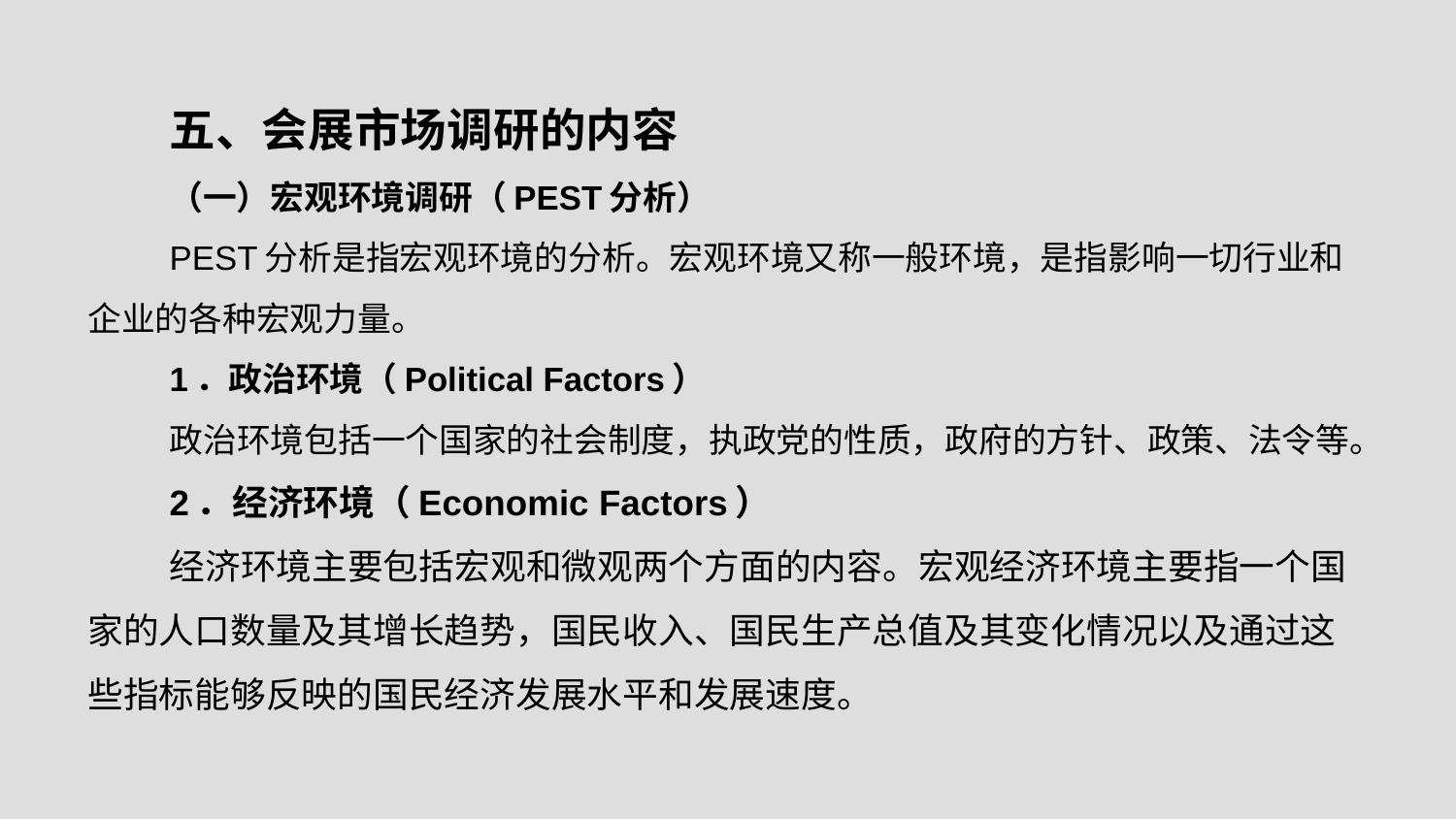

五、会展市场调研的内容
（一）宏观环境调研（PEST分析）
PEST分析是指宏观环境的分析。宏观环境又称一般环境，是指影响一切行业和企业的各种宏观力量。
1．政治环境（Political Factors）
政治环境包括一个国家的社会制度，执政党的性质，政府的方针、政策、法令等。
2．经济环境（Economic Factors）
经济环境主要包括宏观和微观两个方面的内容。宏观经济环境主要指一个国家的人口数量及其增长趋势，国民收入、国民生产总值及其变化情况以及通过这些指标能够反映的国民经济发展水平和发展速度。